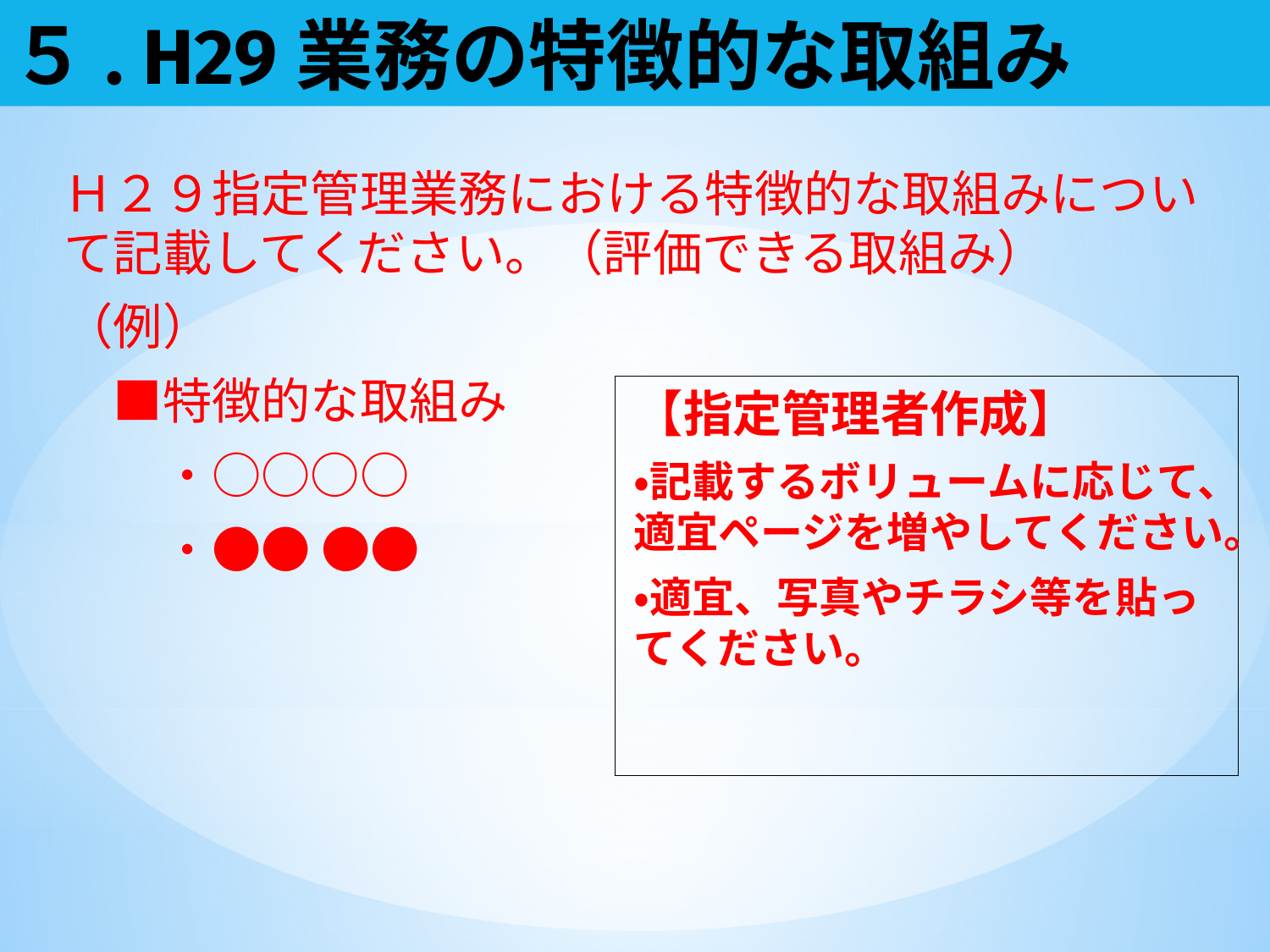

# ５. H29業務の特徴的な取組み
Ｈ２９指定管理業務における特徴的な取組みについて記載してください。（評価できる取組み）
（例）
　■特徴的な取組み
　　・○○○○
　　・●● ●●
【指定管理者作成】
・記載するボリュームに応じて、適宜ページを増やしてください。
・適宜、写真やチラシ等を貼ってください。